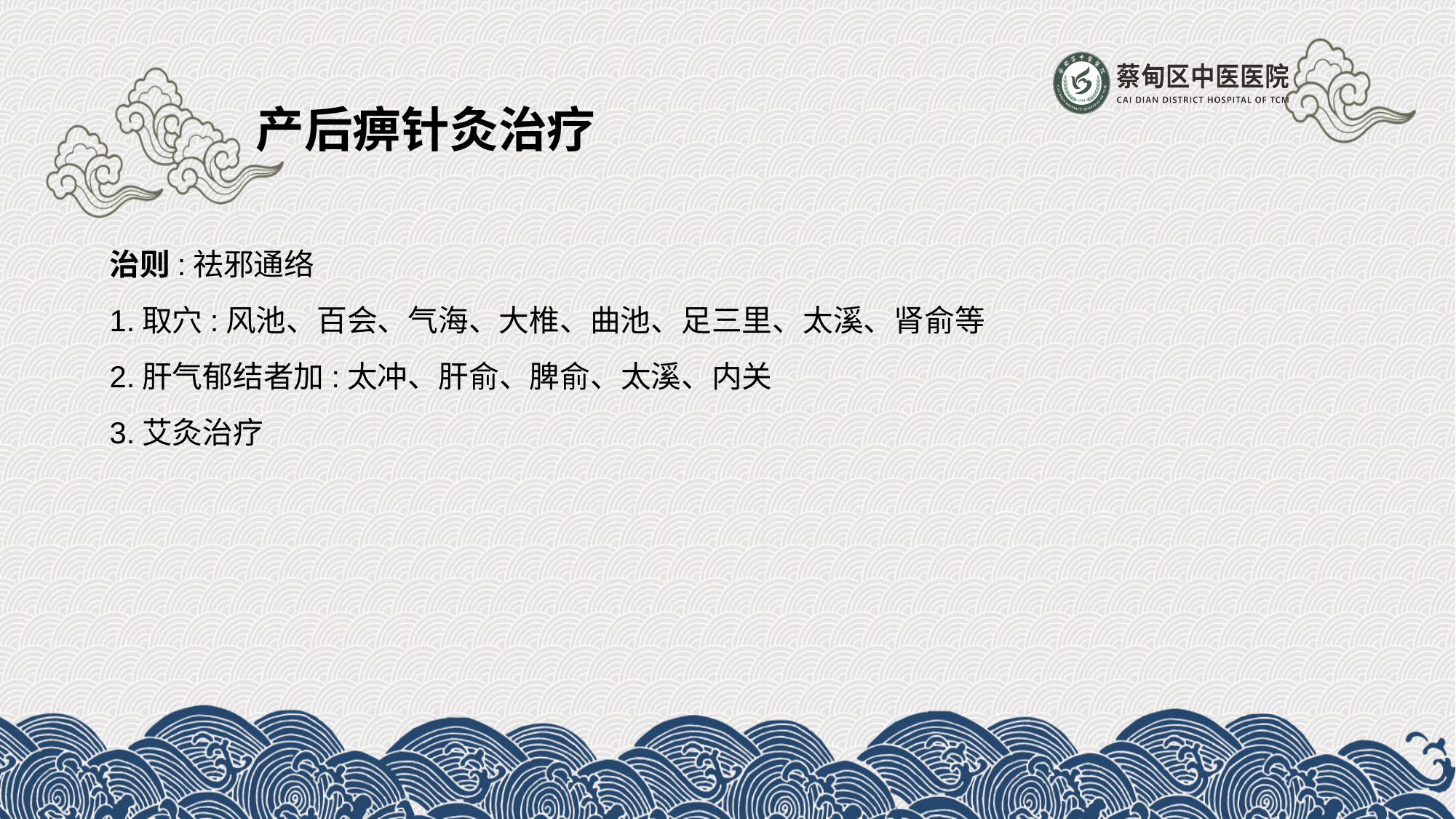

产后痹针灸治疗

治则:祛邪通络
1.取穴:风池、百会、气海、大椎、曲池、足三里、太溪、肾俞等
2.肝气郁结者加:太冲、肝俞、脾俞、太溪、内关
3.艾灸治疗